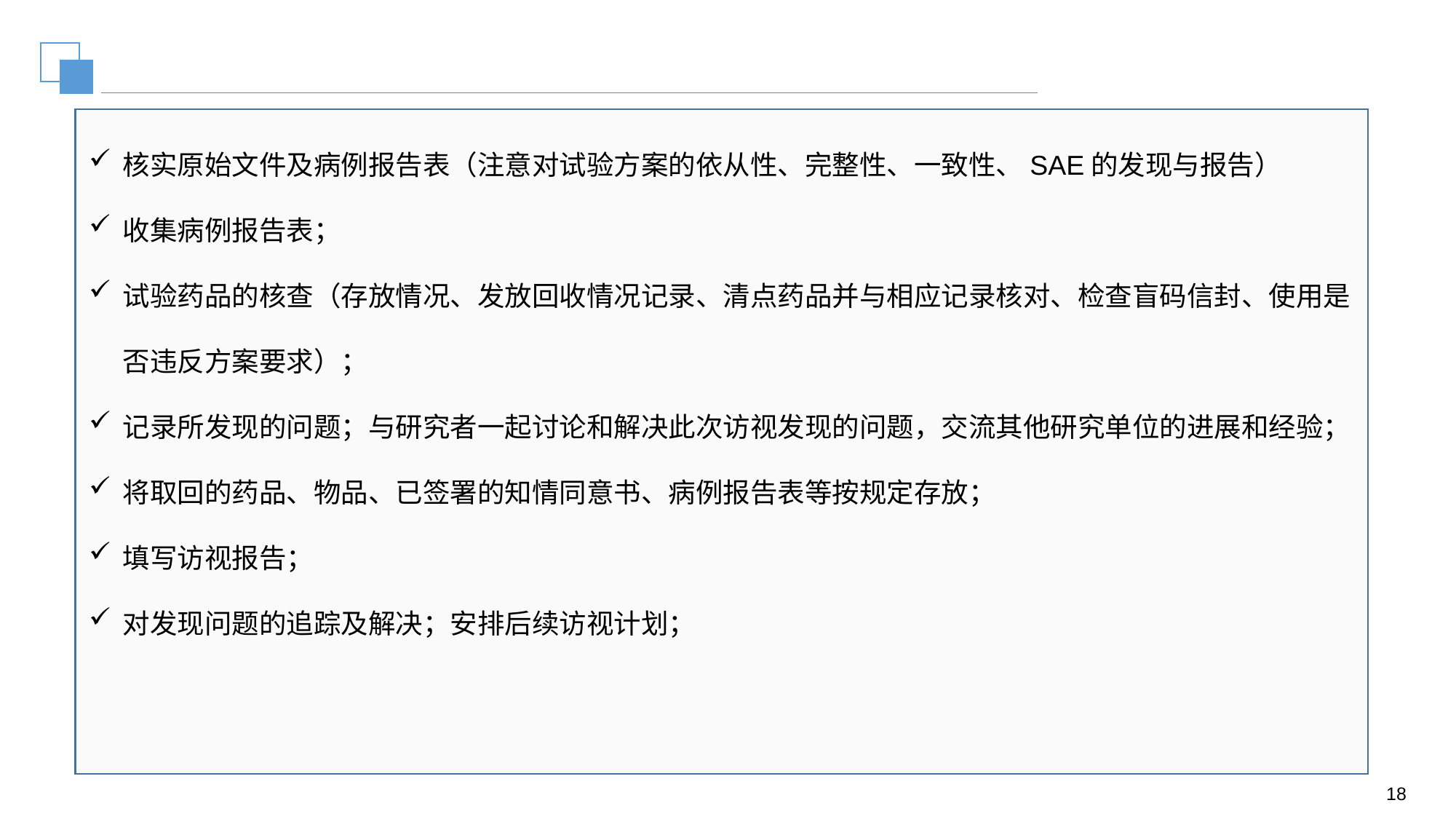

核实原始文件及病例报告表（注意对试验方案的依从性、完整性、一致性、SAE的发现与报告）
收集病例报告表；
试验药品的核查（存放情况、发放回收情况记录、清点药品并与相应记录核对、检查盲码信封、使用是否违反方案要求）；
记录所发现的问题；与研究者一起讨论和解决此次访视发现的问题，交流其他研究单位的进展和经验；
将取回的药品、物品、已签署的知情同意书、病例报告表等按规定存放；
填写访视报告；
对发现问题的追踪及解决；安排后续访视计划；
18